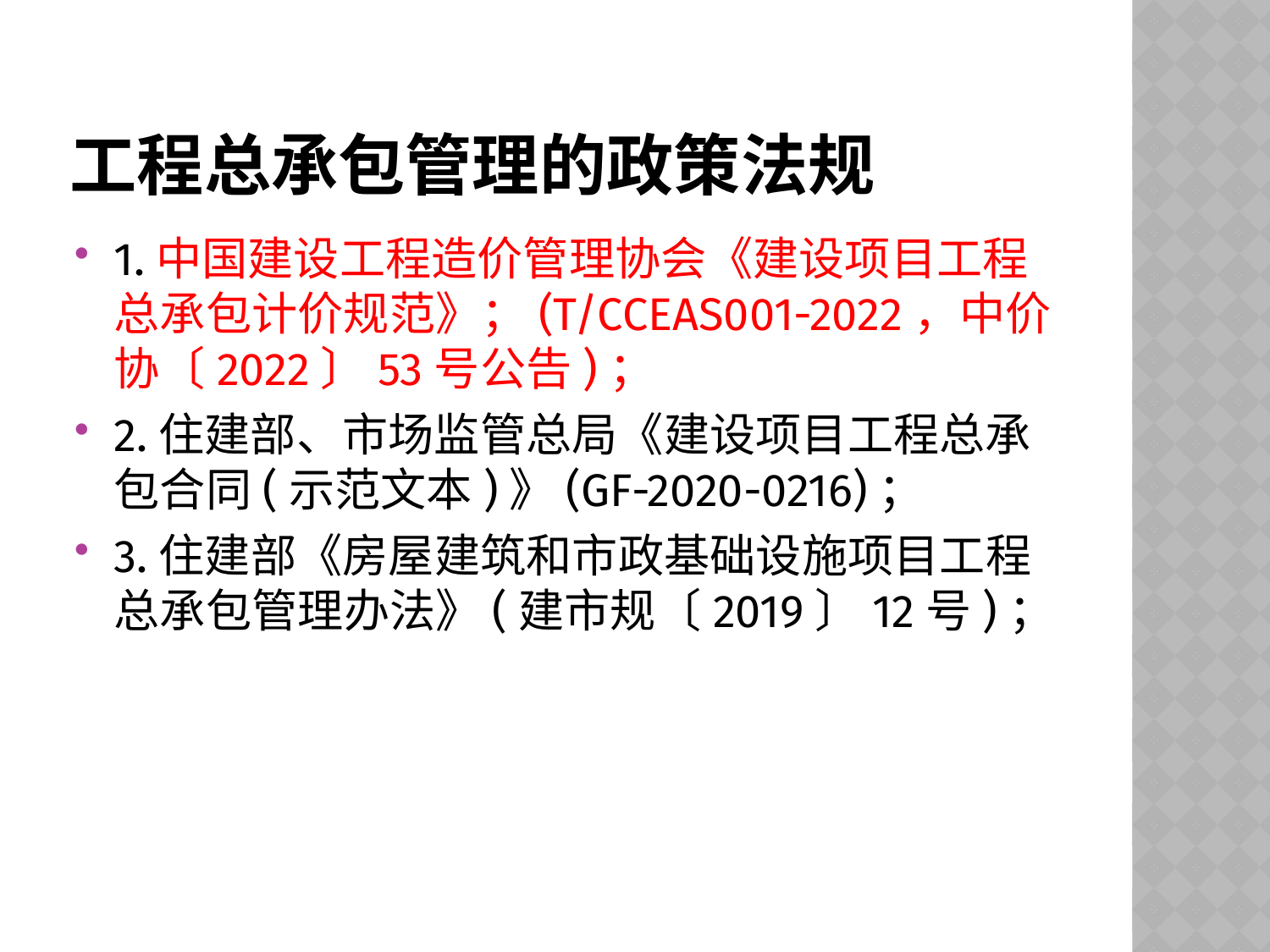

# 工程总承包管理的政策法规
1.中国建设工程造价管理协会《建设项目工程总承包计价规范》；(T/CCEAS001-2022，中价协〔2022〕53号公告)；
2.住建部、市场监管总局《建设项目工程总承包合同(示范文本)》(GF-2020-0216)；
3.住建部《房屋建筑和市政基础设施项目工程总承包管理办法》(建市规〔2019〕12号)；